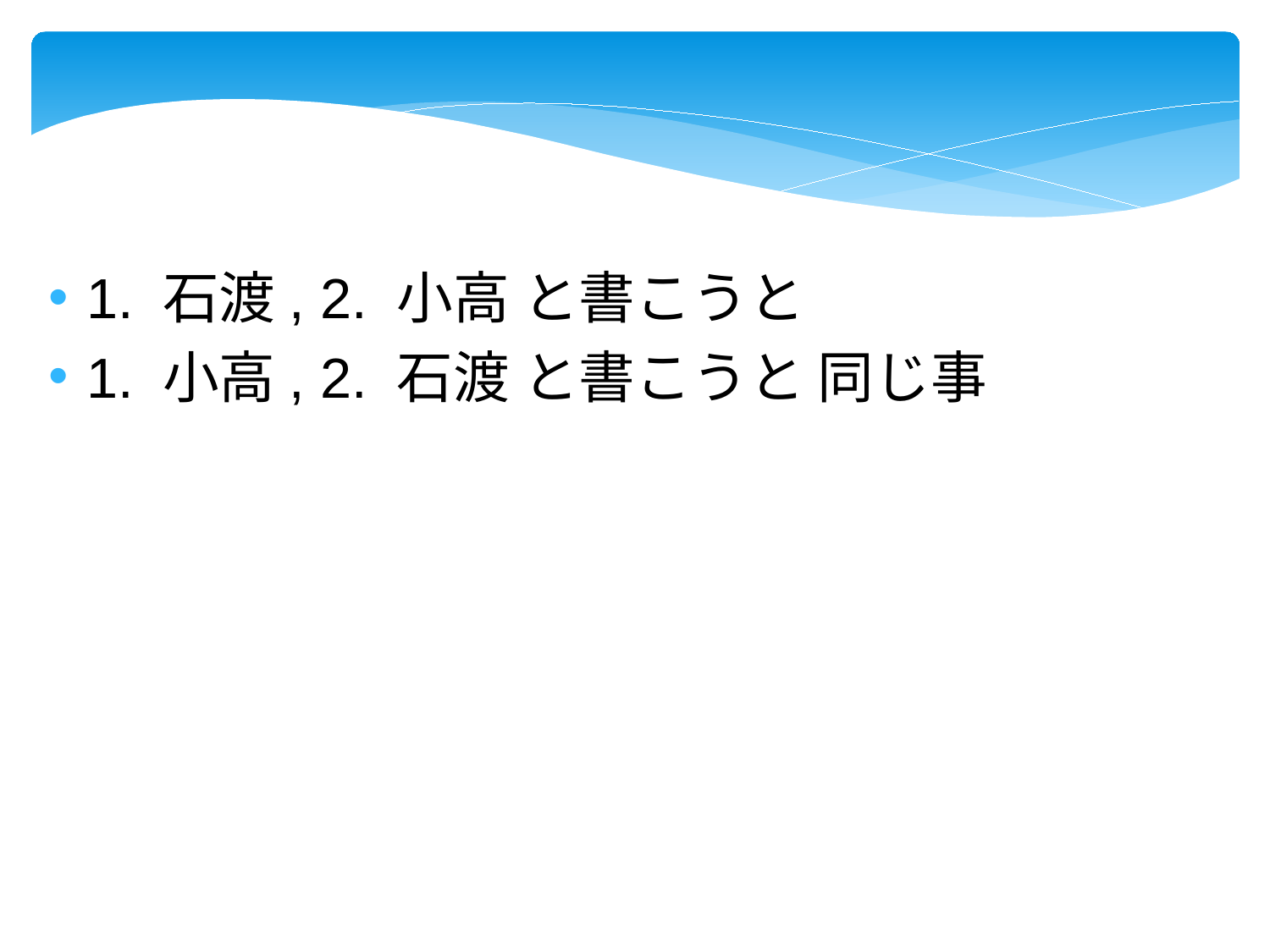

1. 石渡, 2. 小高 と書こうと
1. 小高, 2. 石渡 と書こうと 同じ事